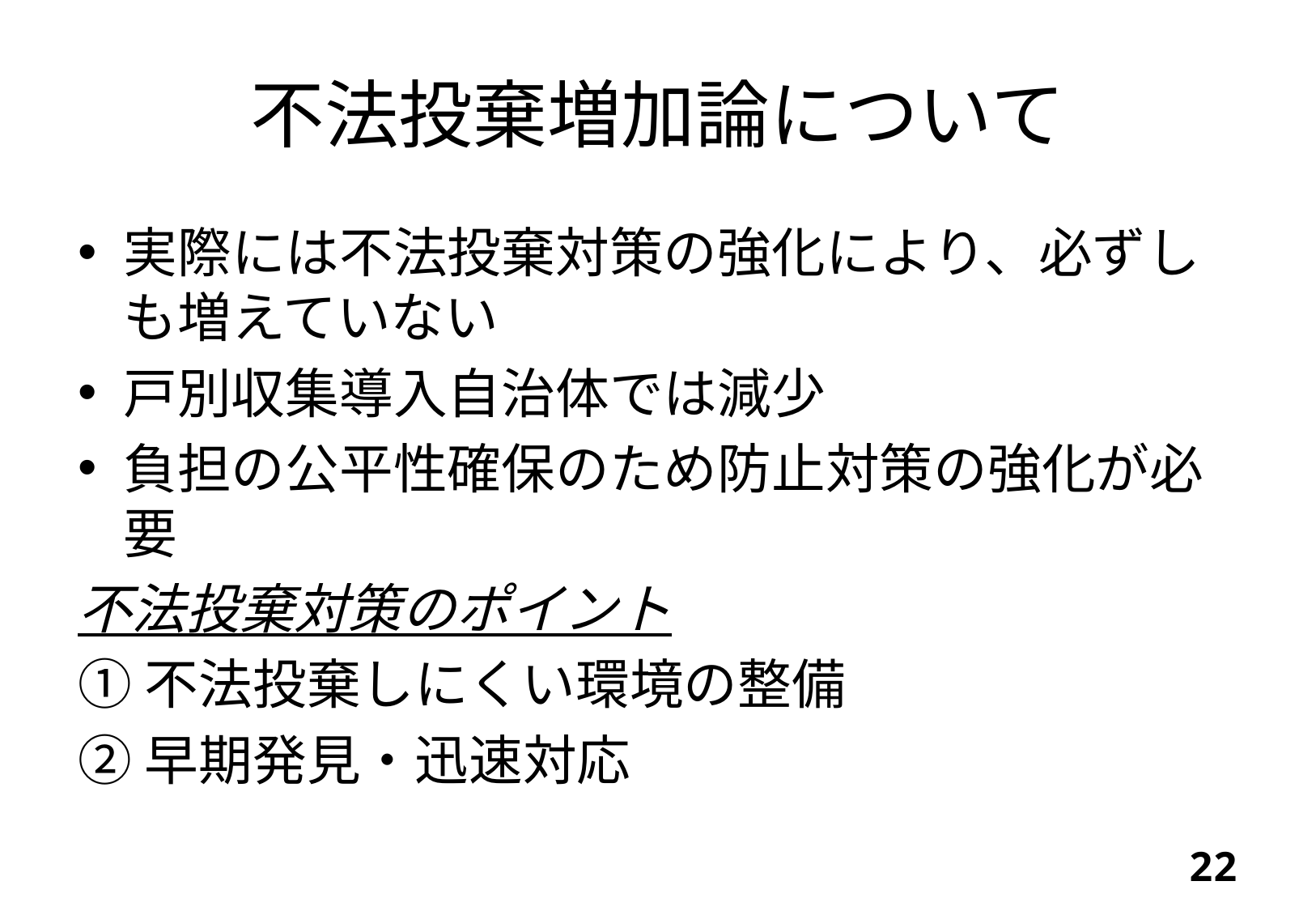

# 不法投棄増加論について
実際には不法投棄対策の強化により、必ずしも増えていない
戸別収集導入自治体では減少
負担の公平性確保のため防止対策の強化が必要
不法投棄対策のポイント
①不法投棄しにくい環境の整備
②早期発見・迅速対応

22